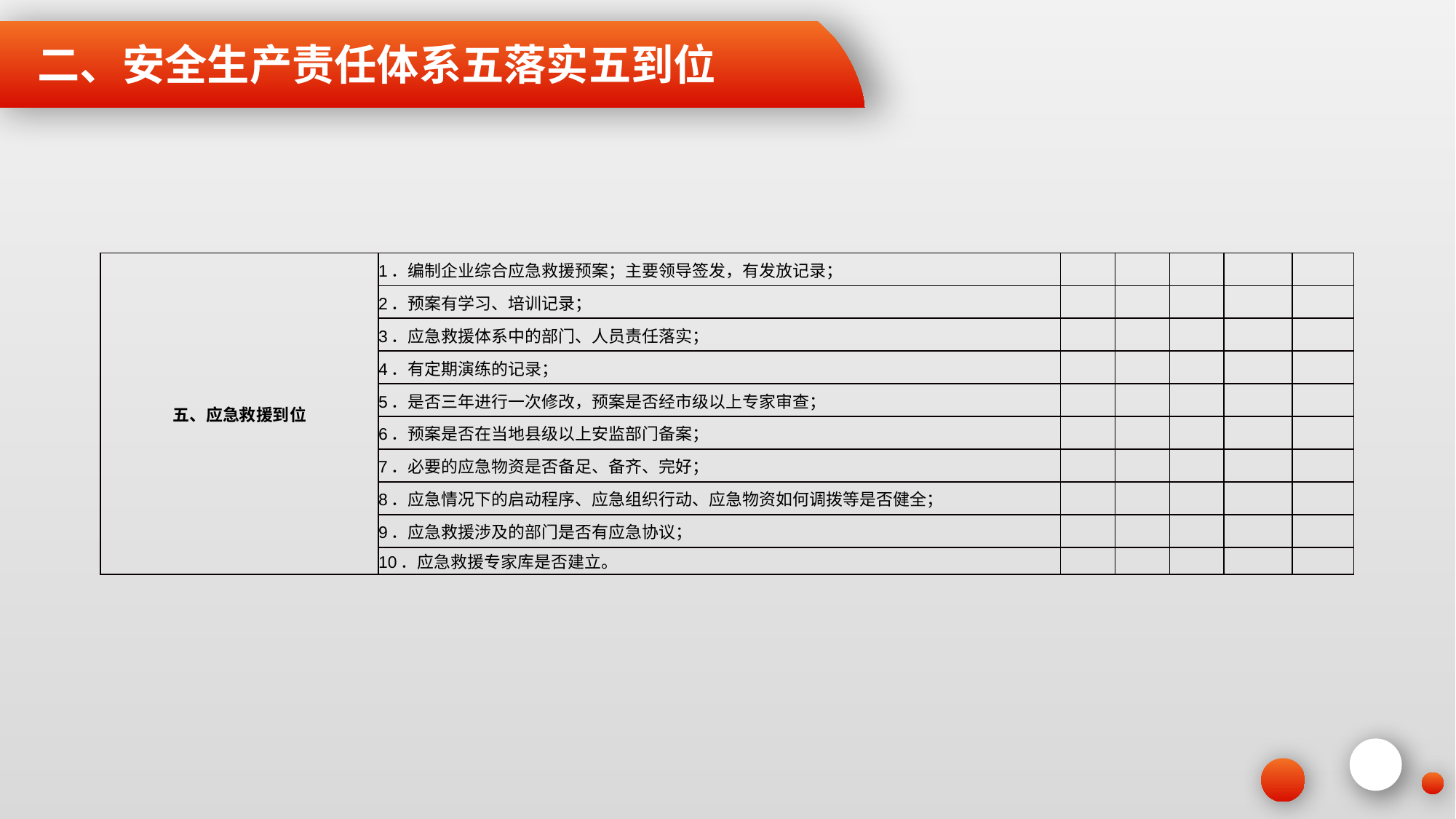

二、安全生产责任体系五落实五到位
| 五、应急救援到位 | 1．编制企业综合应急救援预案；主要领导签发，有发放记录； |  |  |  |  |  |
| --- | --- | --- | --- | --- | --- | --- |
|  | 2．预案有学习、培训记录； |  |  |  |  |  |
|  | 3．应急救援体系中的部门、人员责任落实； |  |  |  |  |  |
|  | 4．有定期演练的记录； |  |  |  |  |  |
|  | 5．是否三年进行一次修改，预案是否经市级以上专家审查； |  |  |  |  |  |
|  | 6．预案是否在当地县级以上安监部门备案； |  |  |  |  |  |
|  | 7．必要的应急物资是否备足、备齐、完好； |  |  |  |  |  |
|  | 8．应急情况下的启动程序、应急组织行动、应急物资如何调拨等是否健全； |  |  |  |  |  |
|  | 9．应急救援涉及的部门是否有应急协议； |  |  |  |  |  |
|  | 10．应急救援专家库是否建立。 |  |  |  |  |  |